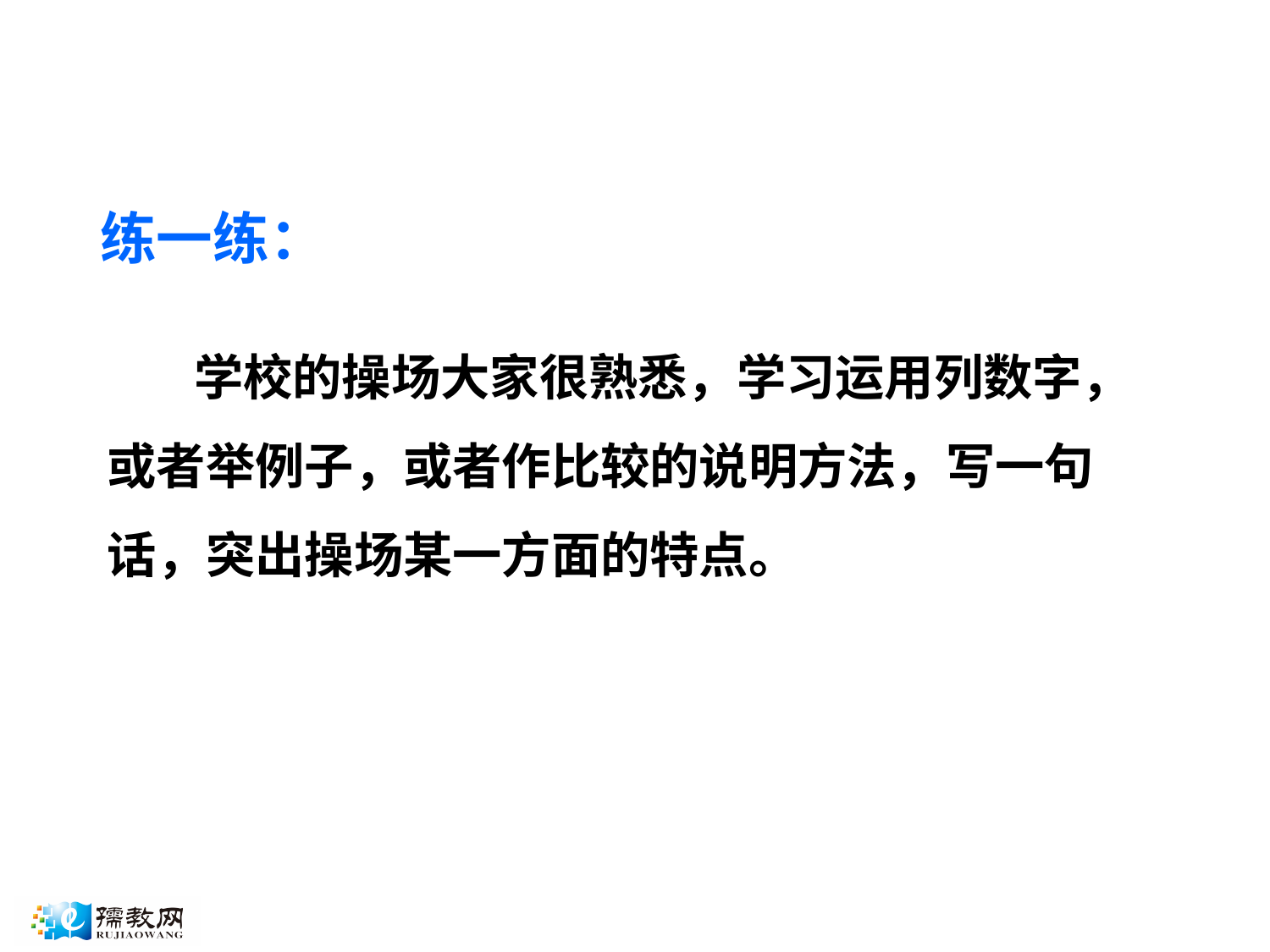

练一练：
学校的操场大家很熟悉，学习运用列数字，或者举例子，或者作比较的说明方法，写一句话，突出操场某一方面的特点。